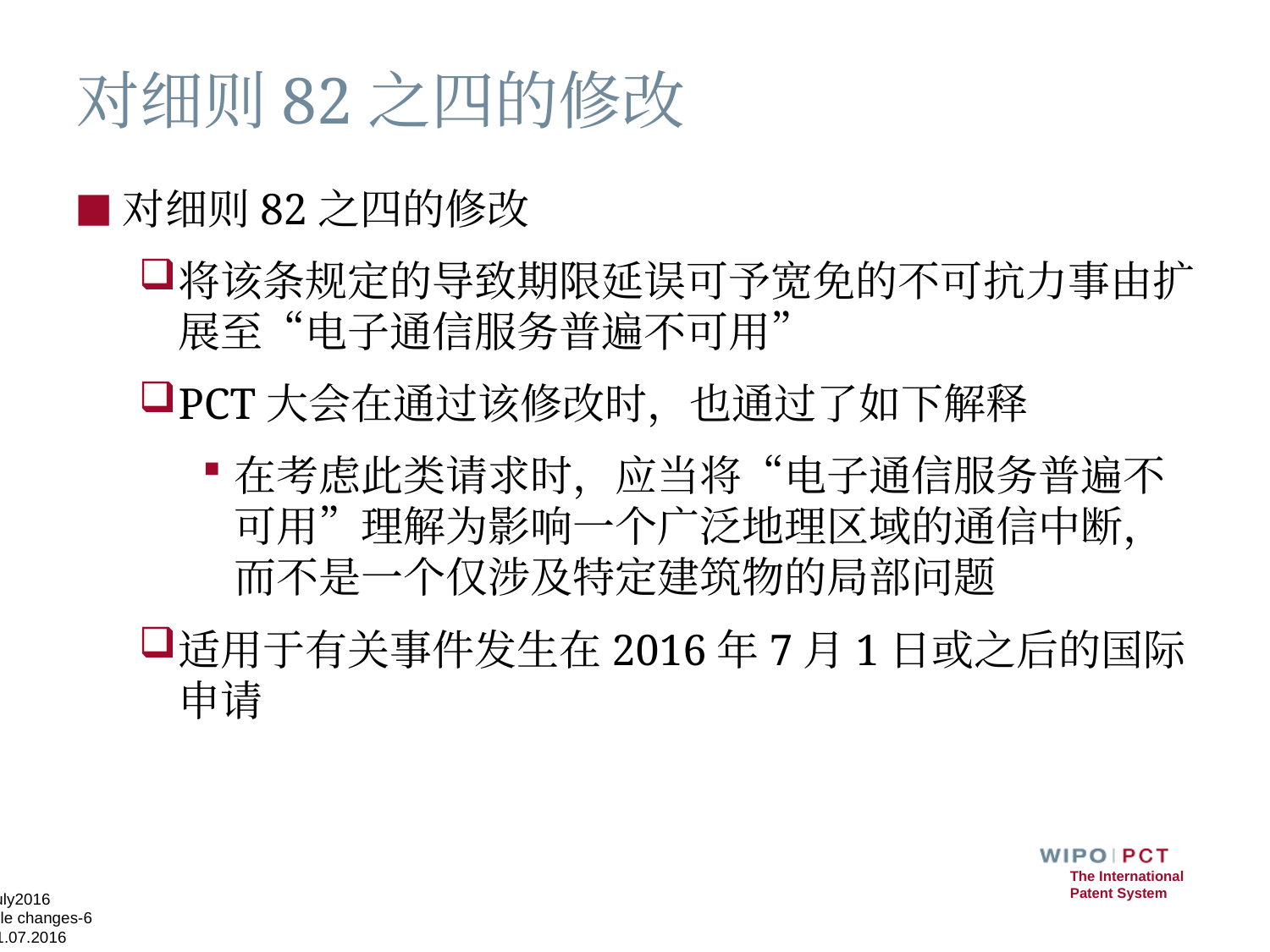

# 对细则82之四的修改
对细则82之四的修改
将该条规定的导致期限延误可予宽免的不可抗力事由扩展至“电子通信服务普遍不可用”
PCT大会在通过该修改时，也通过了如下解释
在考虑此类请求时，应当将“电子通信服务普遍不可用”理解为影响一个广泛地理区域的通信中断，而不是一个仅涉及特定建筑物的局部问题
适用于有关事件发生在2016年7月1日或之后的国际申请